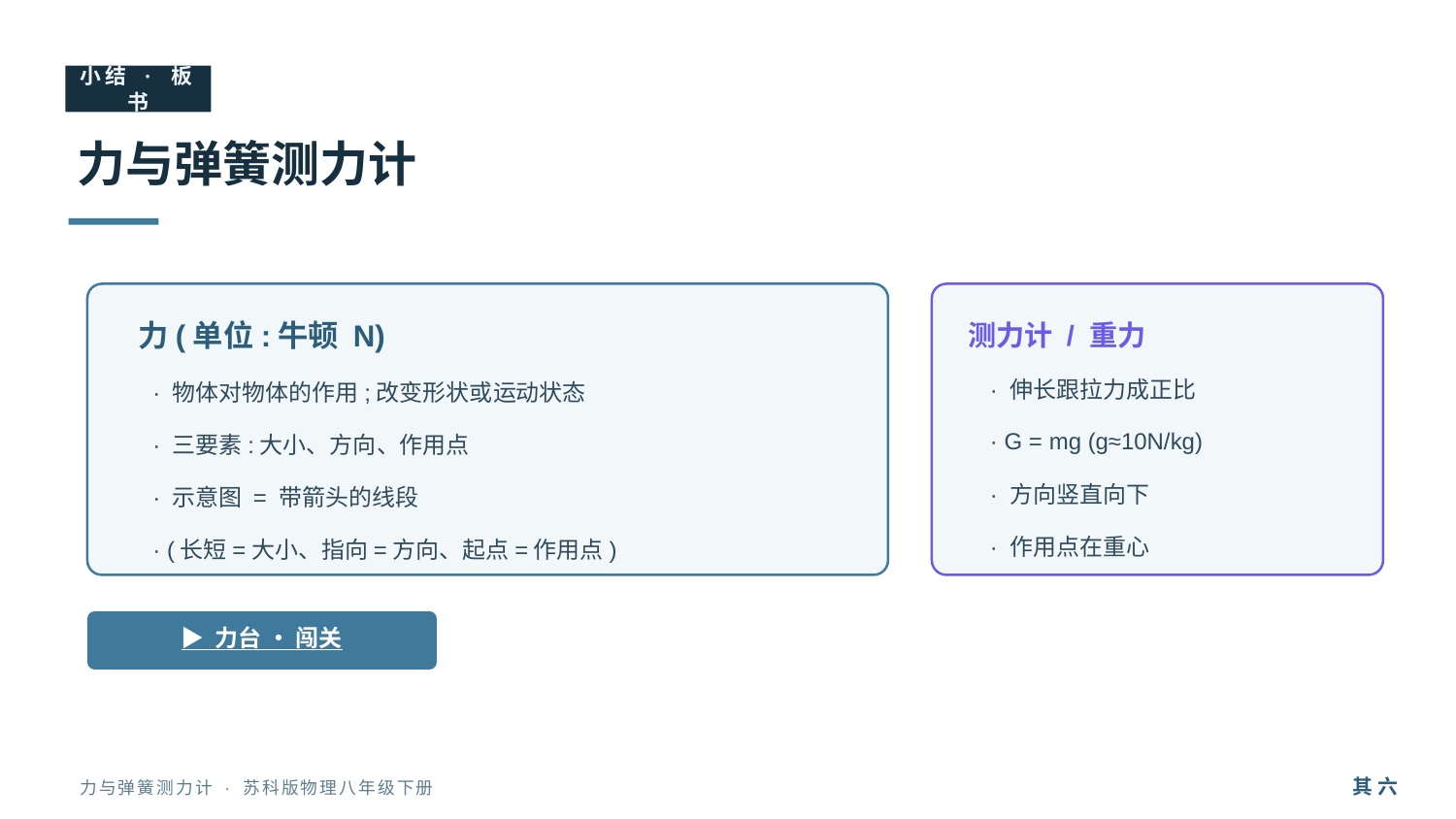

小结 · 板书

力与弹簧测力计

力(单位:牛顿 N)
测力计 / 重力
· 伸长跟拉力成正比
· 物体对物体的作用;改变形状或运动状态
· G = mg (g≈10N/kg)
· 三要素:大小、方向、作用点
· 方向竖直向下
· 示意图 = 带箭头的线段
· 作用点在重心
· (长短=大小、指向=方向、起点=作用点)
▶  力台 · 闯关

其 六
力与弹簧测力计 · 苏科版物理八年级下册